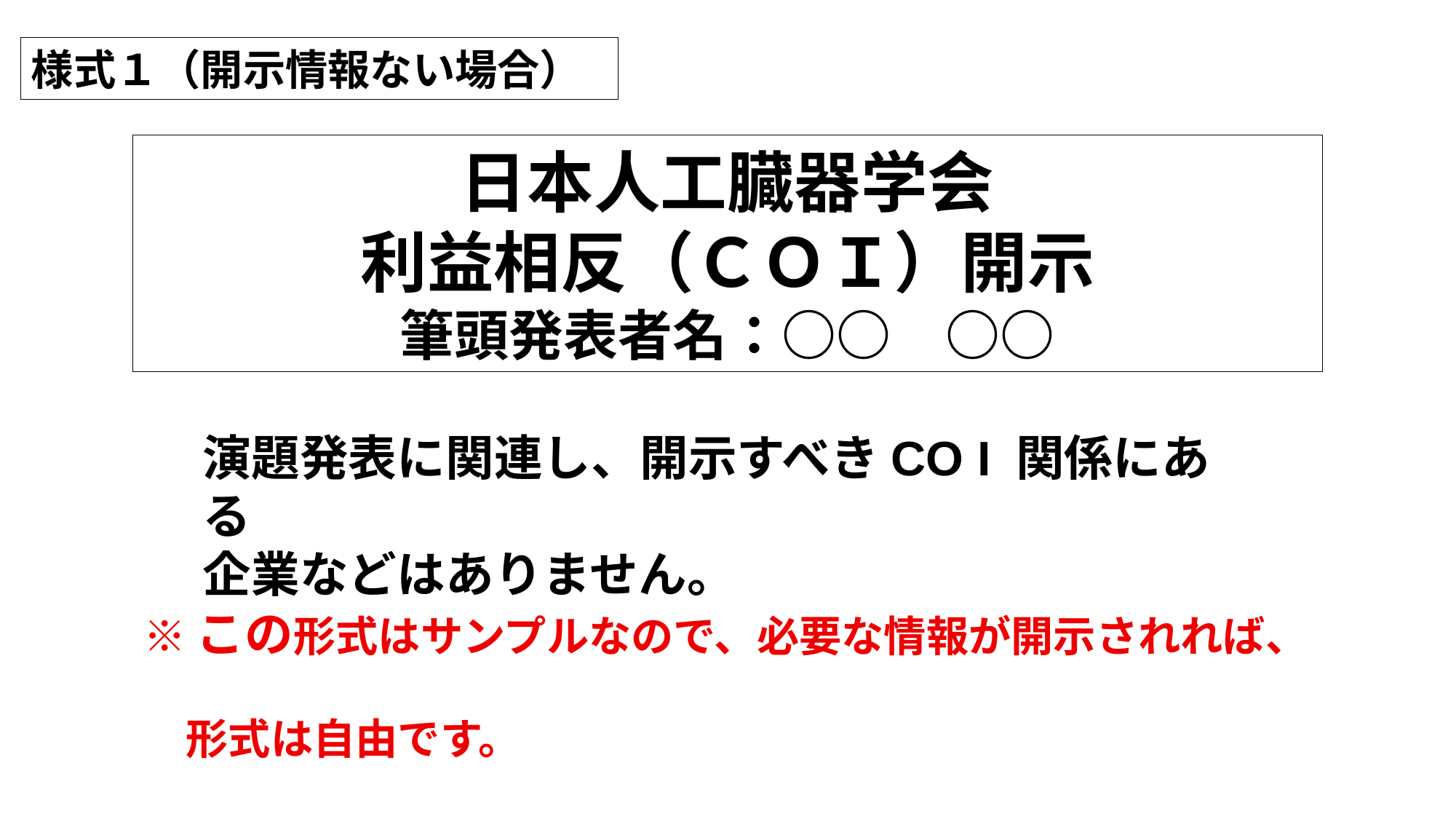

様式１（開示情報ない場合）
日本人工臓器学会
利益相反（ＣＯＩ）開示
筆頭発表者名：○○　○○
演題発表に関連し、開示すべきCO I 関係にある
企業などはありません。
※この形式はサンプルなので、必要な情報が開示されれば、
　形式は自由です。